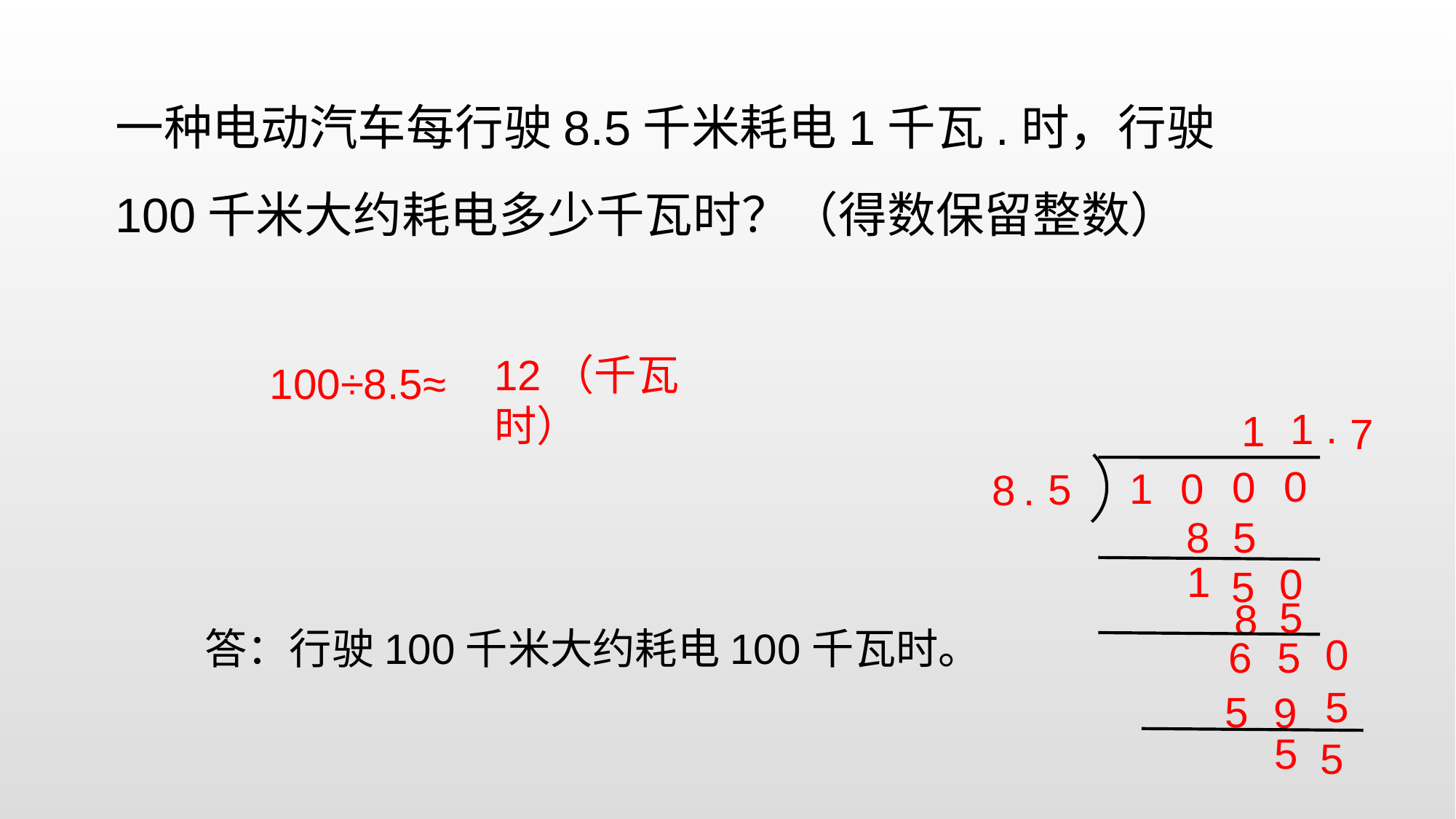

一种电动汽车每行驶8.5千米耗电1千瓦.时，行驶100千米大约耗电多少千瓦时？（得数保留整数）
          100÷8.5≈

12（千瓦时）
.
1
1
7

1
0
8
0
0
5
.
5
8
1
0
5
5
8
          答：行驶100千米大约耗电100千瓦时。
0
5
6
5
5
9
5
5